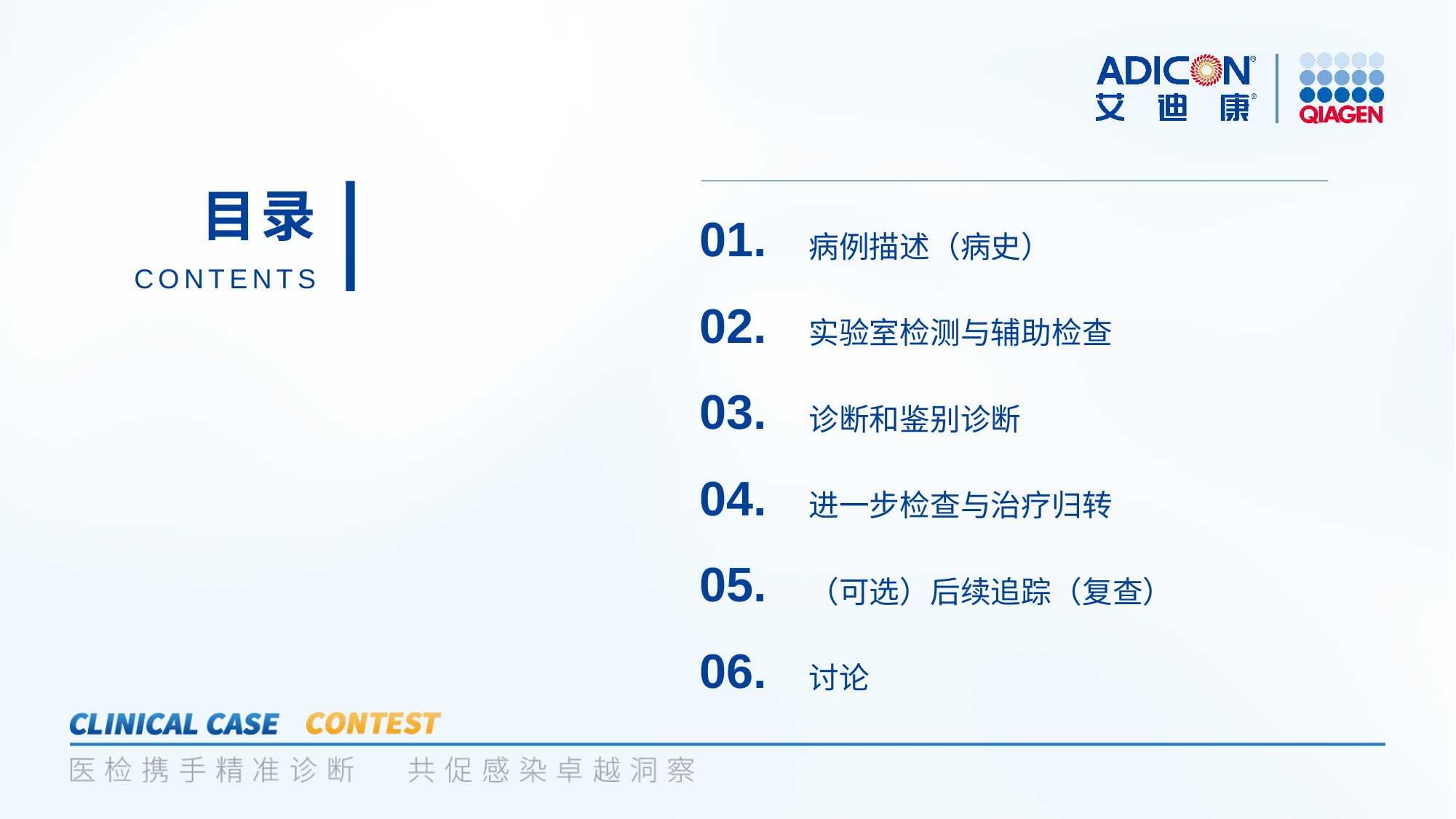

目录

01.
病例描述（病史）
CONTENTS
02.
实验室检测与辅助检查
03.
诊断和鉴别诊断
04.
进一步检查与治疗归转
05.
（可选）后续追踪（复查）
讨论
06.
4